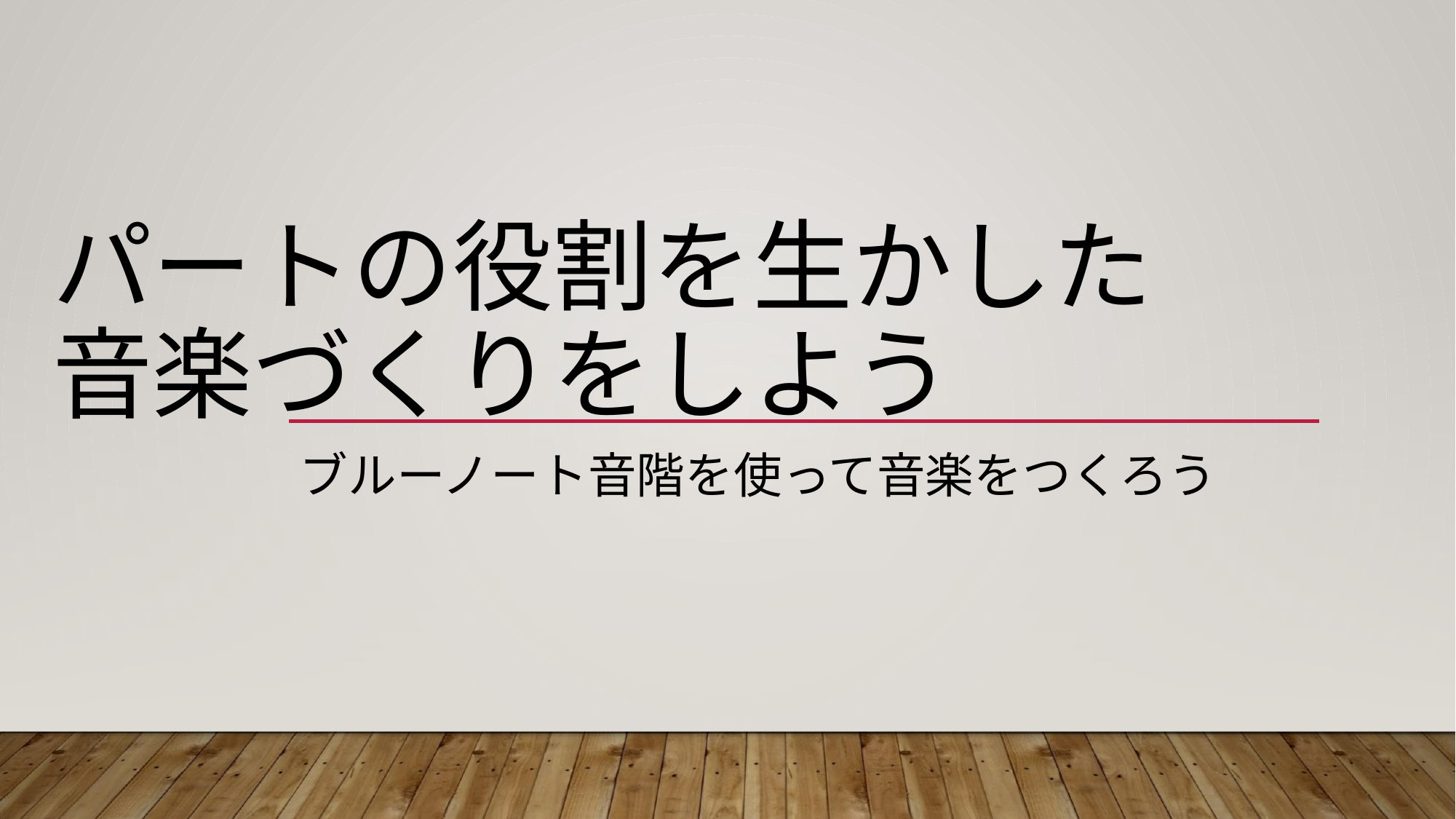

# パートの役割を生かした 音楽づくりをしよう
ブルーノート音階を使って音楽をつくろう